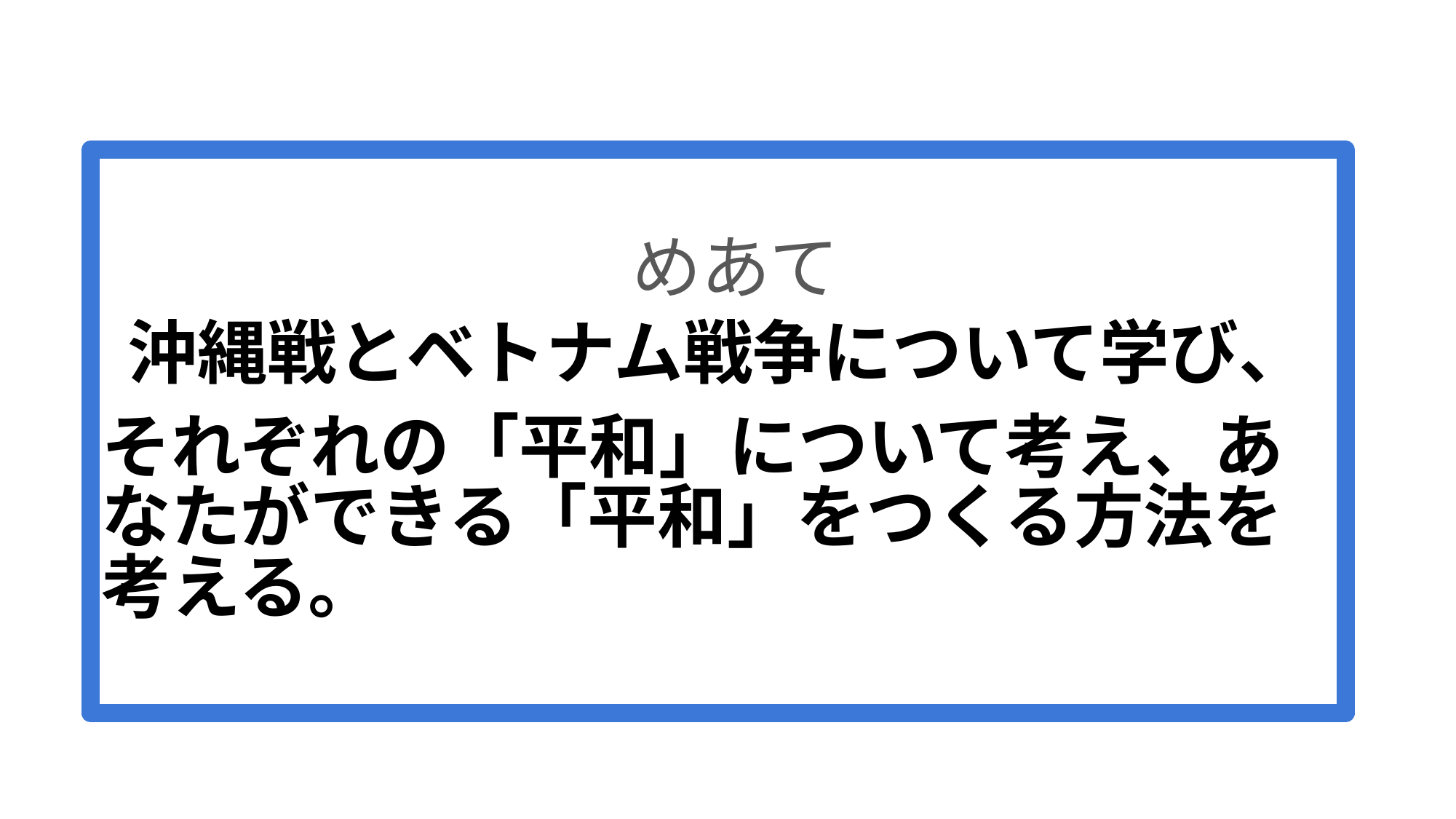

めあて
沖縄戦とベトナム戦争について学び、
それぞれの「平和」について考え、あなたができる「平和」をつくる方法を考える。